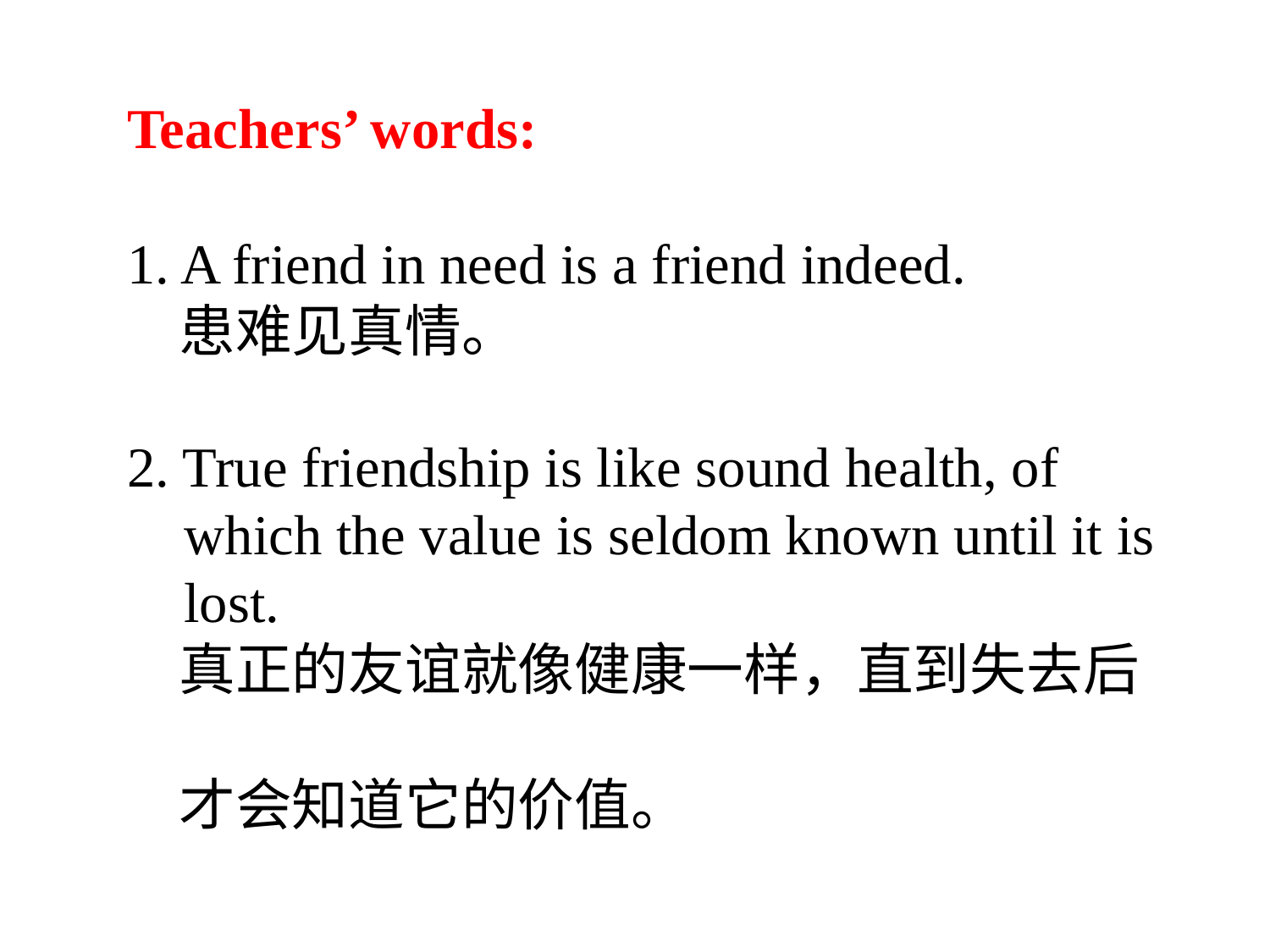

Teachers’ words:

1. A friend in need is a friend indeed.
   患难见真情。

2. True friendship is like sound health, of
    which the value is seldom known until it is
    lost.
   真正的友谊就像健康一样，直到失去后
   才会知道它的价值。